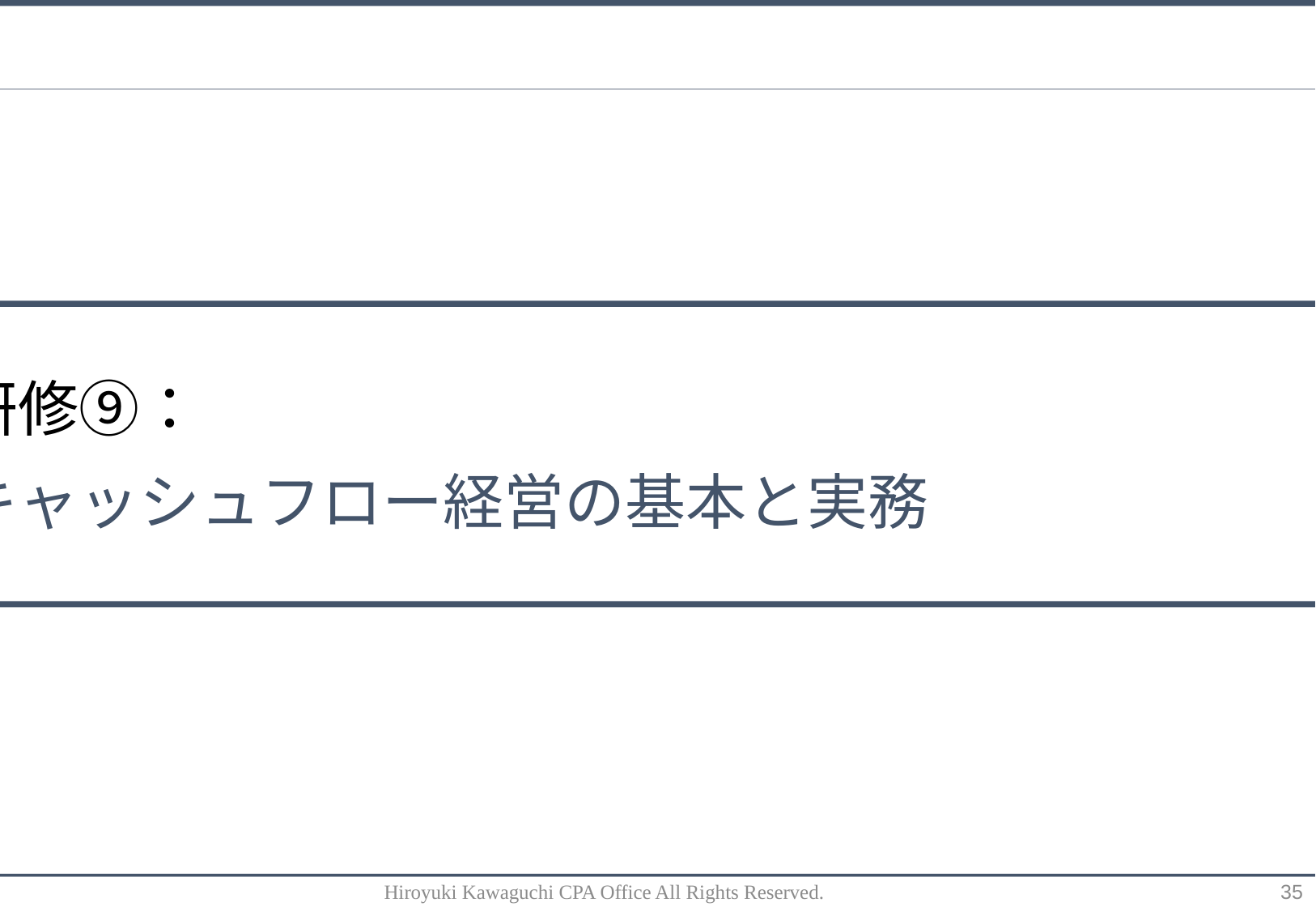

研修⑨：
キャッシュフロー経営の基本と実務
Hiroyuki Kawaguchi CPA Office All Rights Reserved.
35